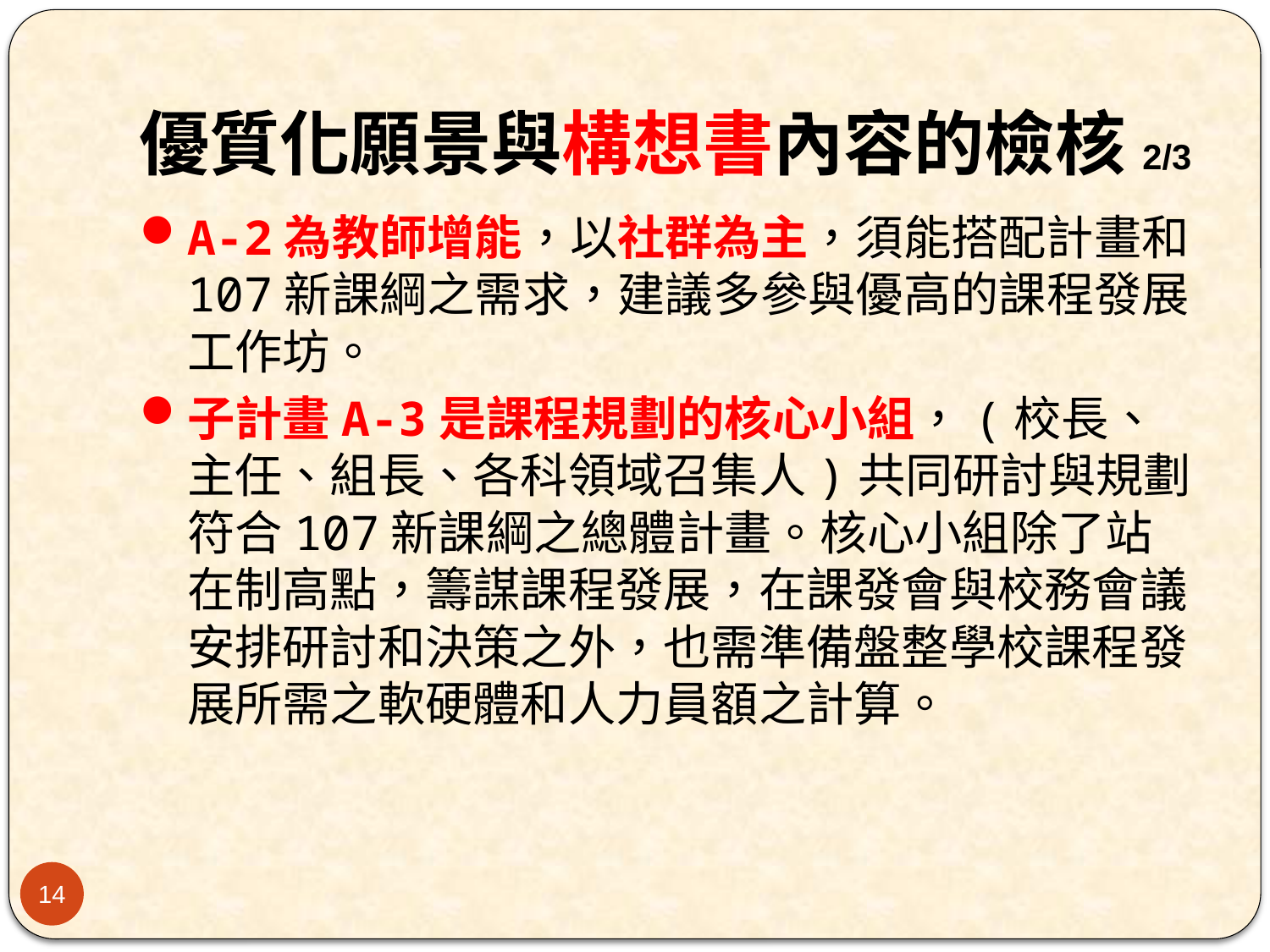

# 優質化願景與構想書內容的檢核2/3
A-2為教師增能，以社群為主，須能搭配計畫和107新課綱之需求，建議多參與優高的課程發展工作坊。
子計畫A-3是課程規劃的核心小組，(校長、主任、組長、各科領域召集人)共同研討與規劃符合107新課綱之總體計畫。核心小組除了站在制高點，籌謀課程發展，在課發會與校務會議安排研討和決策之外，也需準備盤整學校課程發展所需之軟硬體和人力員額之計算。
14